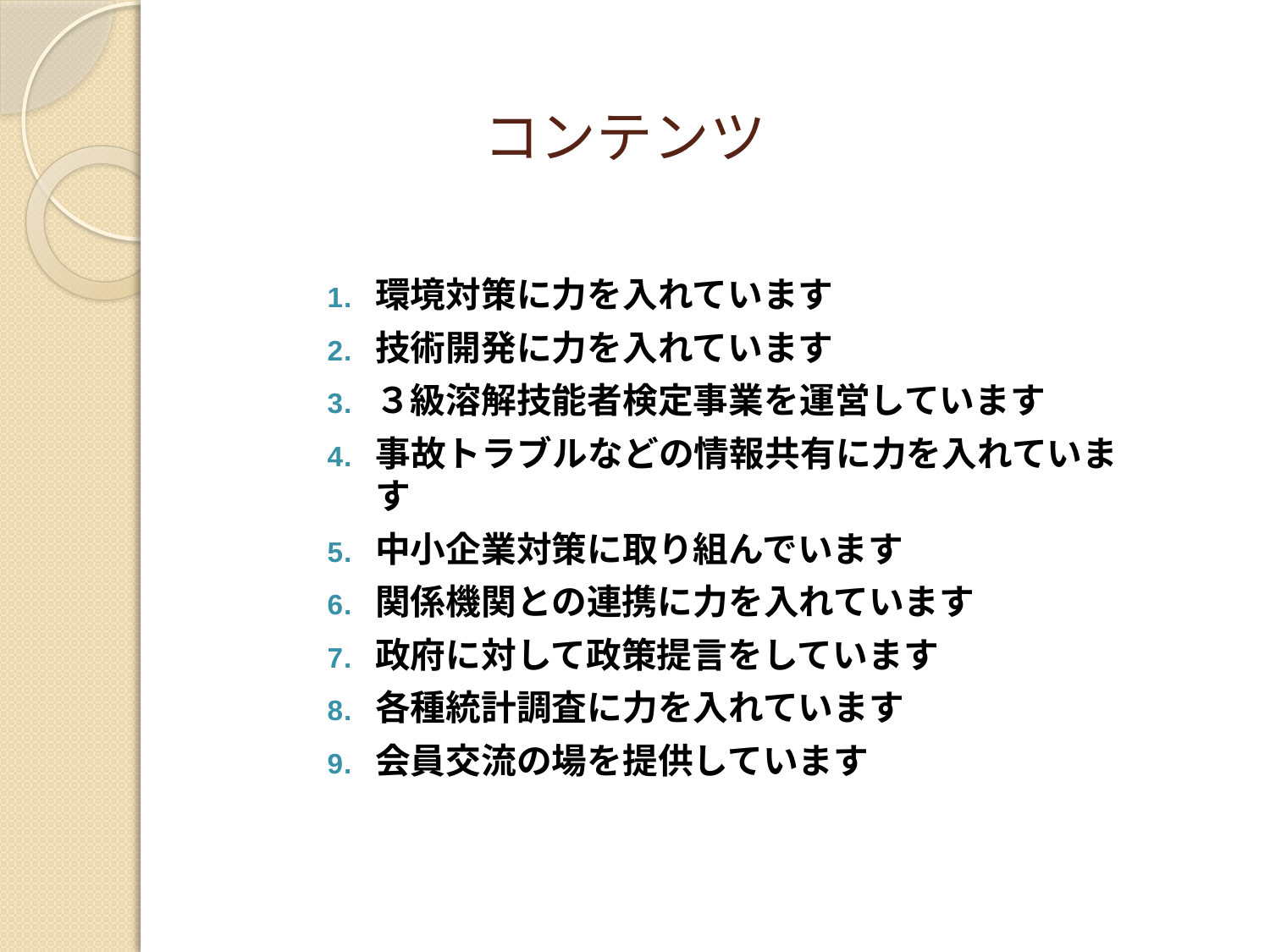

# コンテンツ
環境対策に力を入れています
技術開発に力を入れています
３級溶解技能者検定事業を運営しています
事故トラブルなどの情報共有に力を入れています
中小企業対策に取り組んでいます
関係機関との連携に力を入れています
政府に対して政策提言をしています
各種統計調査に力を入れています
会員交流の場を提供しています